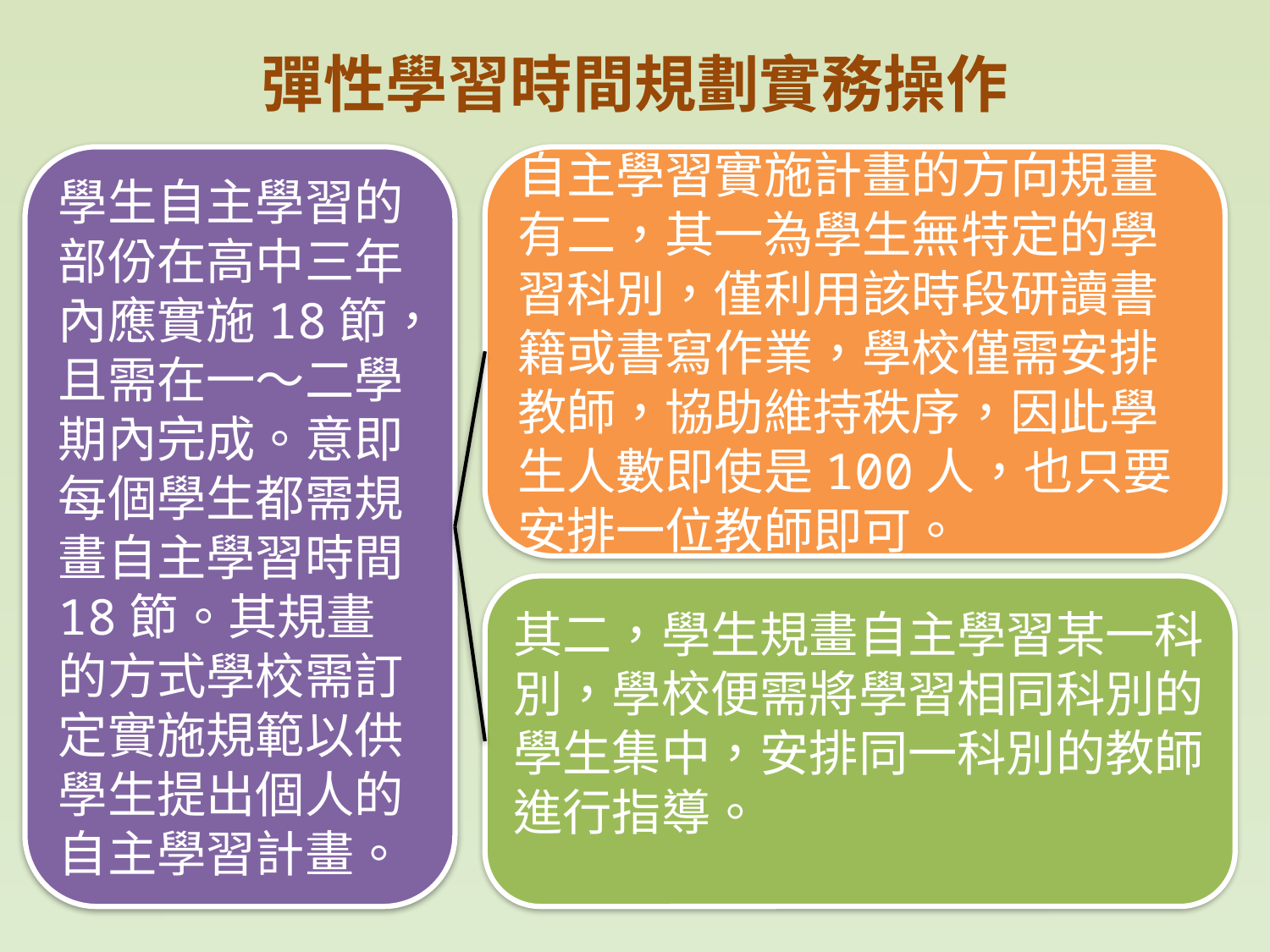

# 彈性學習時間規劃實務操作
自主學習實施計畫的方向規畫有二，其一為學生無特定的學習科別，僅利用該時段研讀書籍或書寫作業，學校僅需安排教師，協助維持秩序，因此學生人數即使是100人，也只要安排一位教師即可。
學生自主學習的部份在高中三年內應實施18節，且需在一～二學期內完成。意即每個學生都需規畫自主學習時間18節。其規畫的方式學校需訂定實施規範以供學生提出個人的自主學習計畫。
其二，學生規畫自主學習某一科別，學校便需將學習相同科別的學生集中，安排同一科別的教師進行指導。